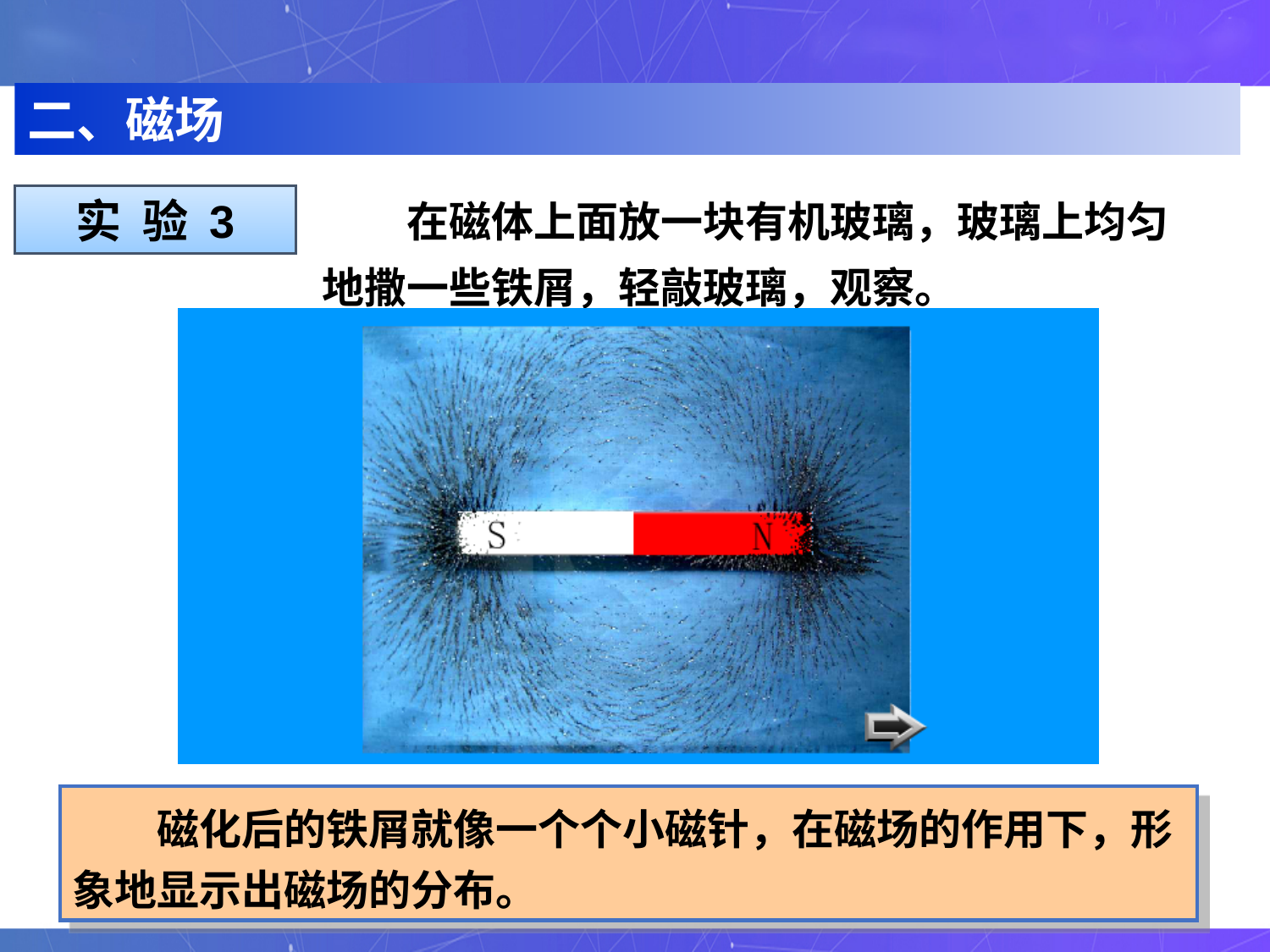

二、磁场
　　在磁体上面放一块有机玻璃，玻璃上均匀地撒一些铁屑，轻敲玻璃，观察。
实  验 3
　　磁化后的铁屑就像一个个小磁针，在磁场的作用下，形象地显示出磁场的分布。